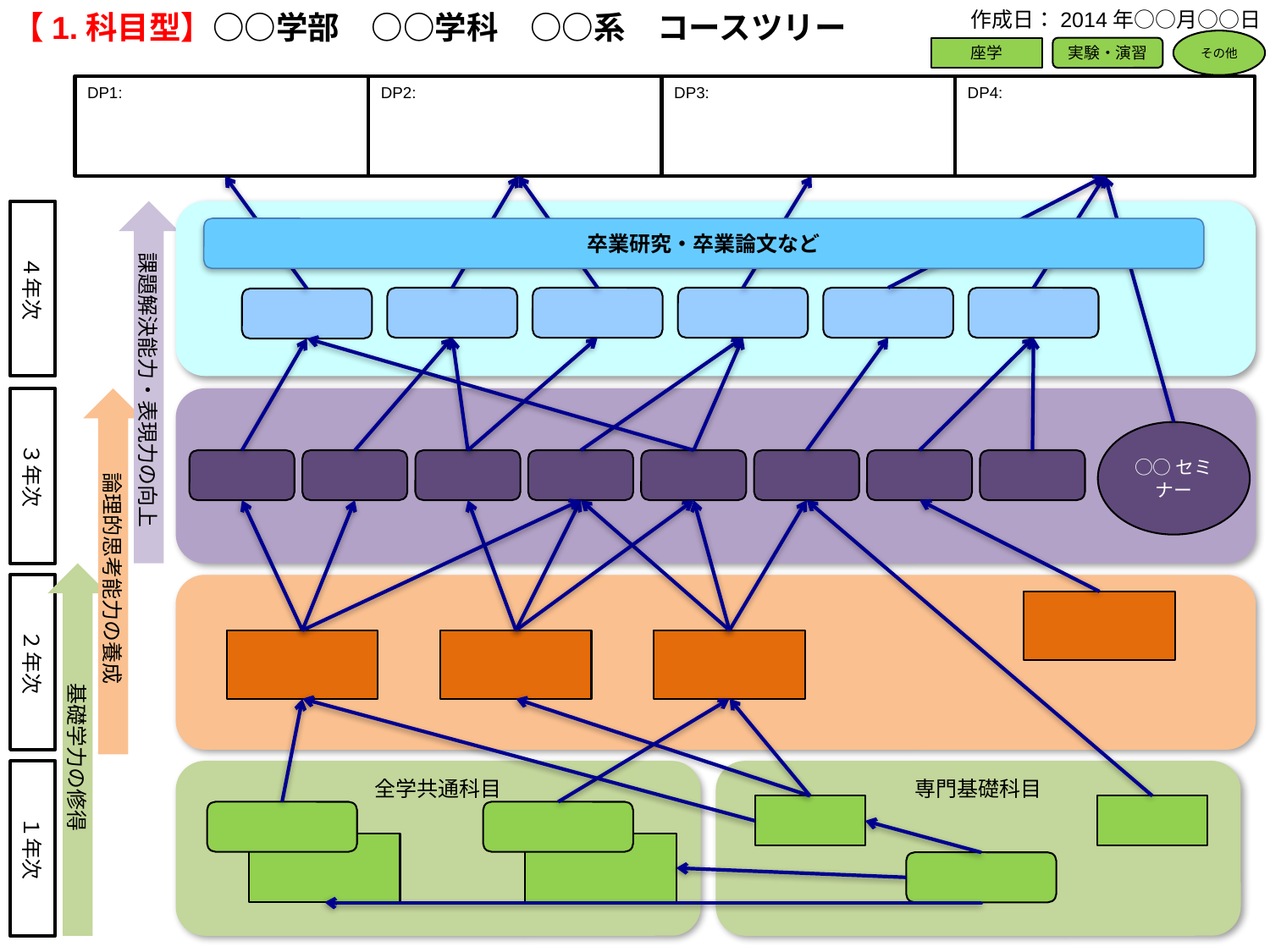

作成日：2014年○○月○○日
【1.科目型】○○学部　○○学科　○○系　コースツリー
その他
座学
実験・演習
DP1:
DP2:
DP3:
DP4:
４年次

課題解決能力・表現力の向上
卒業研究・卒業論文など

３年次

論理的思考能力の養成
○○セミナー

基礎学力の修得
２年次

１年次
全学共通科目
専門基礎科目